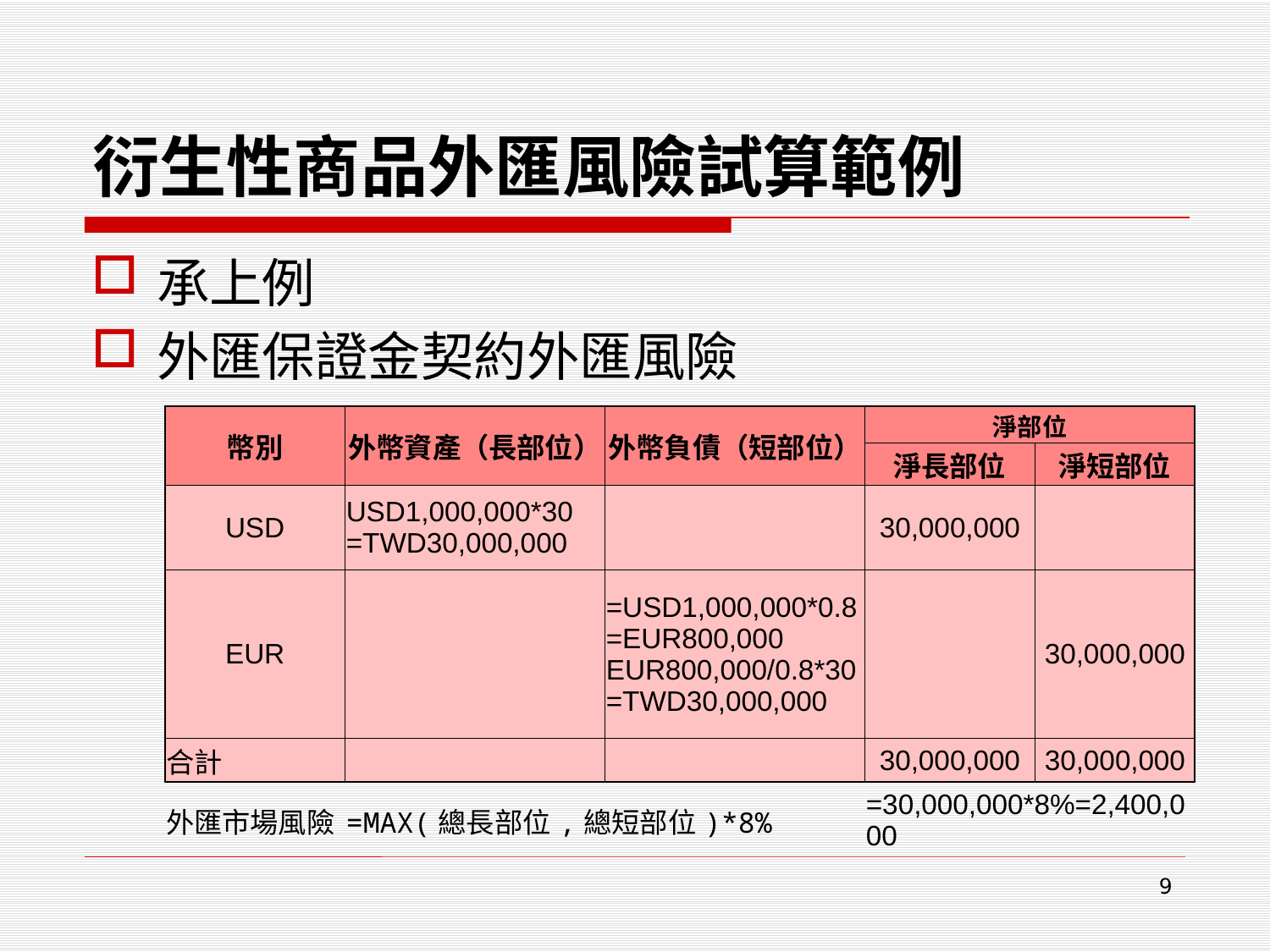

# 衍生性商品外匯風險試算範例
承上例
外匯保證金契約外匯風險

| 幣別 | 外幣資產（長部位） | 外幣負債（短部位） | 淨部位 |  |
| --- | --- | --- | --- | --- |
|  |  |  | 淨長部位 | 淨短部位 |
| USD | USD1,000,000\*30 =TWD30,000,000 |  | 30,000,000 |  |
| EUR |  | =USD1,000,000\*0.8 =EUR800,000 EUR800,000/0.8\*30 =TWD30,000,000 |  | 30,000,000 |
| 合計 |  |  | 30,000,000 | 30,000,000 |
| 外匯市場風險 | =MAX(總長部位,總短部位)\*8% |  | =30,000,000\*8%=2,400,000 |  |
9